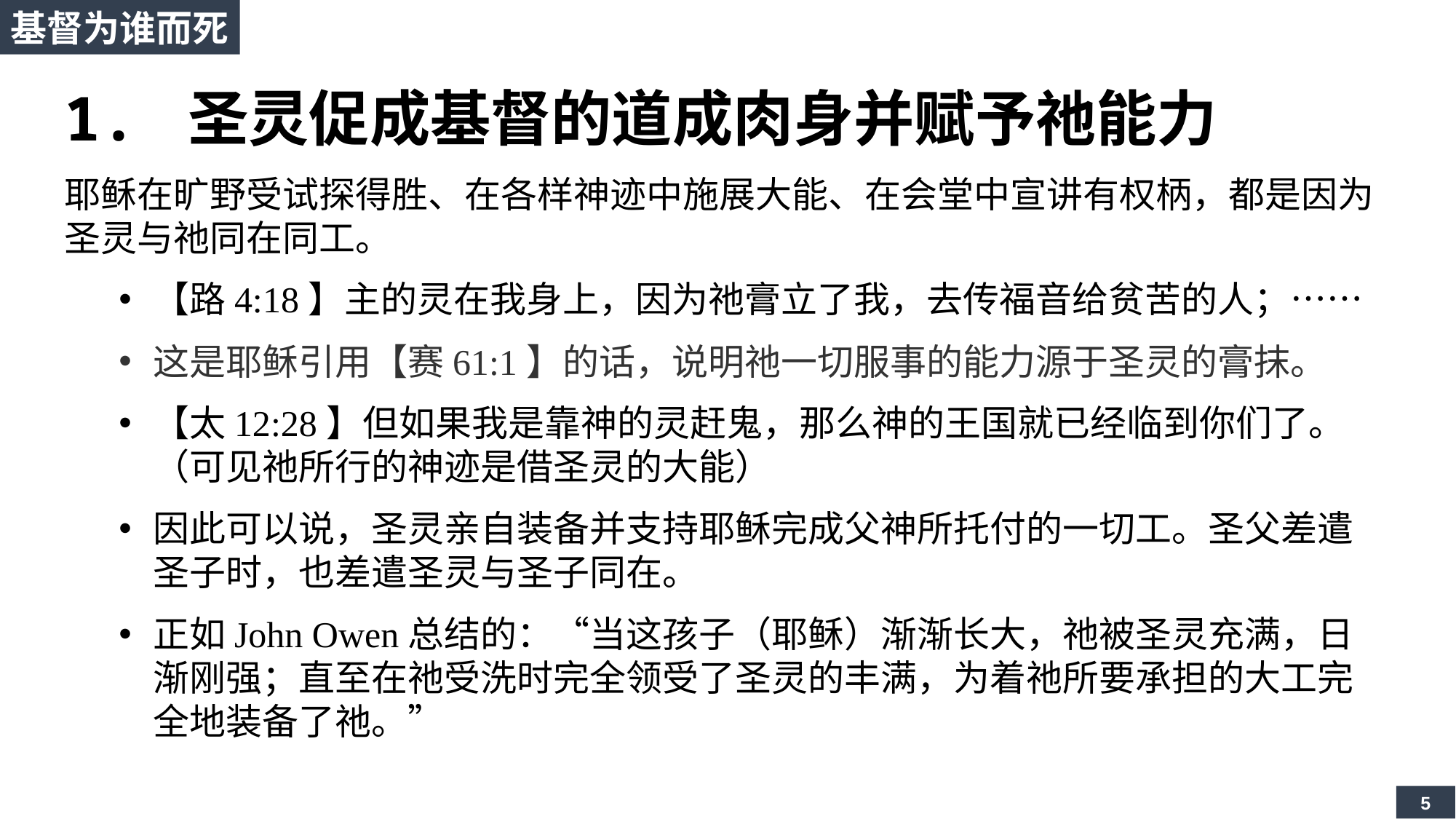

基督为谁而死
1. 圣灵促成基督的道成肉身并赋予祂能力
耶稣在旷野受试探得胜、在各样神迹中施展大能、在会堂中宣讲有权柄，都是因为圣灵与祂同在同工。
【路4:18】主的灵在我身上，因为祂膏立了我，去传福音给贫苦的人；……
这是耶稣引用【赛61:1】的话，说明祂一切服事的能力源于圣灵的膏抹。
【太12:28】但如果我是靠神的灵赶鬼，那么神的王国就已经临到你们了。（可见祂所行的神迹是借圣灵的大能）
因此可以说，圣灵亲自装备并支持耶稣完成父神所托付的一切工。圣父差遣圣子时，也差遣圣灵与圣子同在。
正如John Owen总结的：“当这孩子（耶稣）渐渐长大，祂被圣灵充满，日渐刚强；直至在祂受洗时完全领受了圣灵的丰满，为着祂所要承担的大工完全地装备了祂。”
5